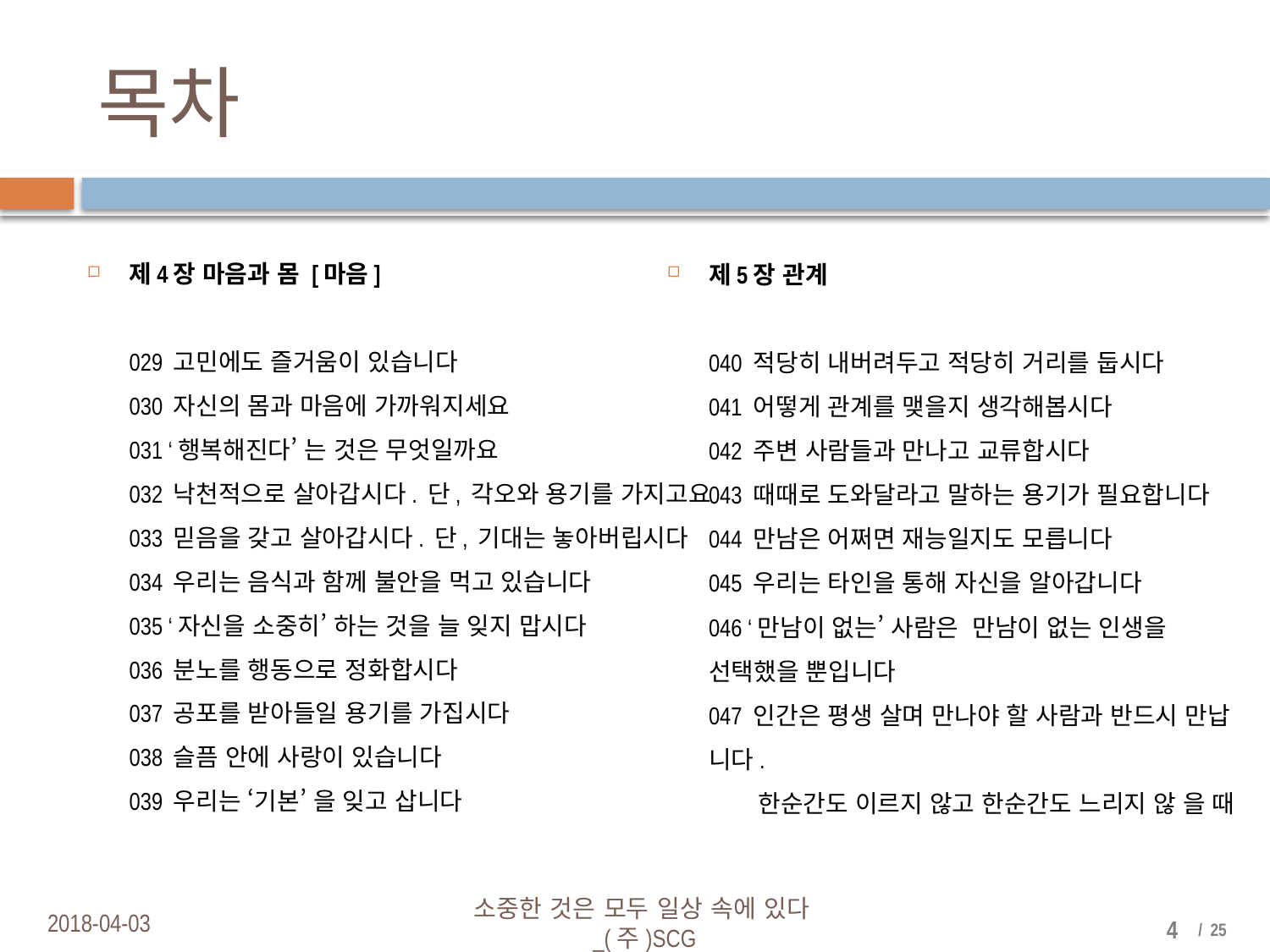

# 목차
제4장 마음과 몸 [마음]
029 고민에도 즐거움이 있습니다
030 자신의 몸과 마음에 가까워지세요
031 ‘행복해진다’ 는 것은 무엇일까요
032 낙천적으로 살아갑시다. 단, 각오와 용기를 가지고요
033 믿음을 갖고 살아갑시다. 단, 기대는 놓아버립시다
034 우리는 음식과 함께 불안을 먹고 있습니다
035 ‘자신을 소중히’ 하는 것을 늘 잊지 맙시다
036 분노를 행동으로 정화합시다
037 공포를 받아들일 용기를 가집시다
038 슬픔 안에 사랑이 있습니다
039 우리는 ‘기본’ 을 잊고 삽니다
제5장 관계
040 적당히 내버려두고 적당히 거리를 둡시다
041 어떻게 관계를 맺을지 생각해봅시다
042 주변 사람들과 만나고 교류합시다
043 때때로 도와달라고 말하는 용기가 필요합니다
044 만남은 어쩌면 재능일지도 모릅니다
045 우리는 타인을 통해 자신을 알아갑니다
046 ‘만남이 없는’ 사람은  만남이 없는 인생을 선택했을 뿐입니다
047 인간은 평생 살며 만나야 할 사람과 반드시 만납 니다.
        한순간도 이르지 않고 한순간도 느리지 않 을 때
2018-04-03
소중한 것은 모두 일상 속에 있다_(주)SCG
4